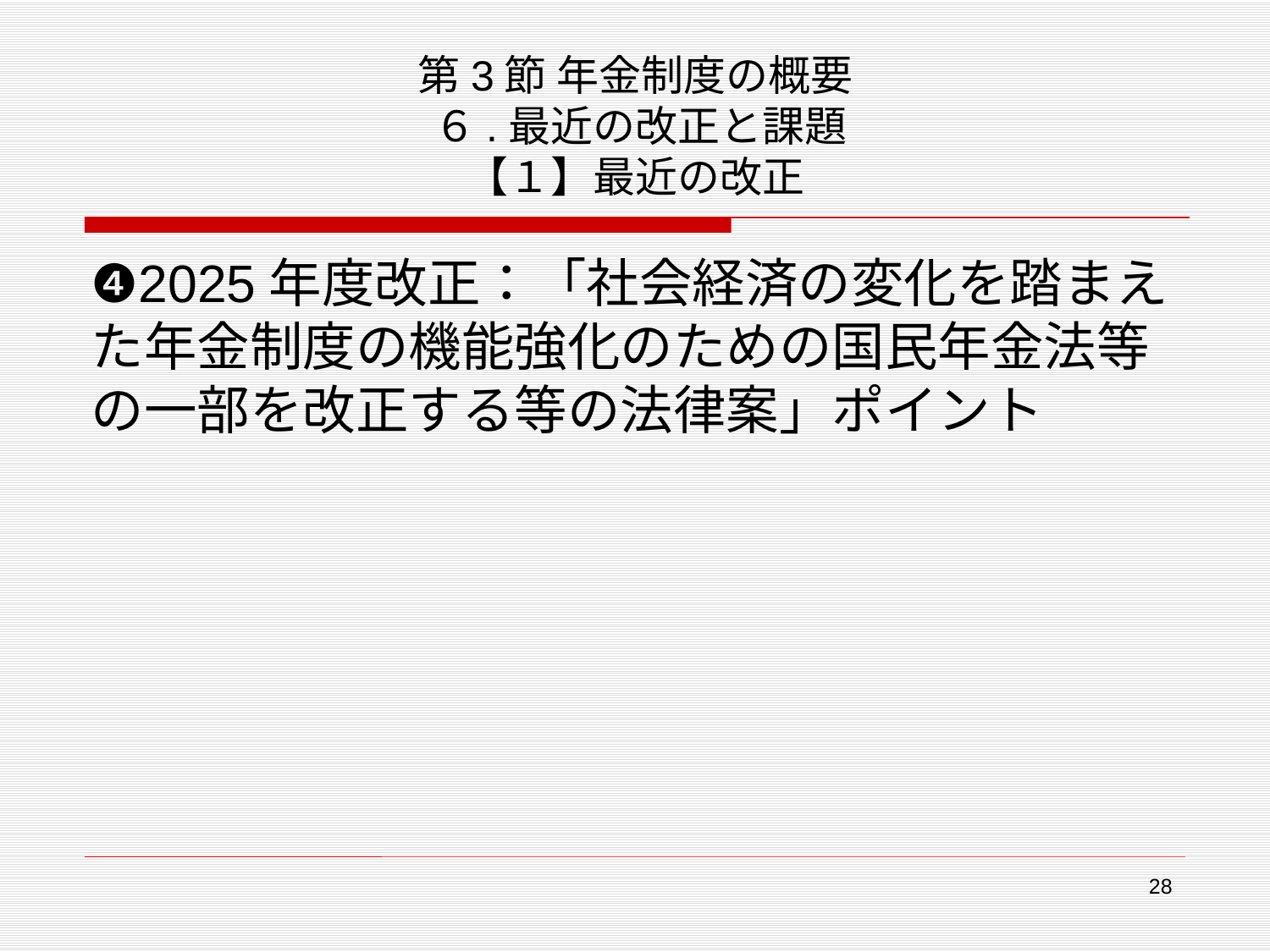

# 第3節 年金制度の概要 ６.最近の改正と課題 【１】最近の改正
❹2025年度改正：「社会経済の変化を踏まえた年金制度の機能強化のための国民年金法等の一部を改正する等の法律案」ポイント

28